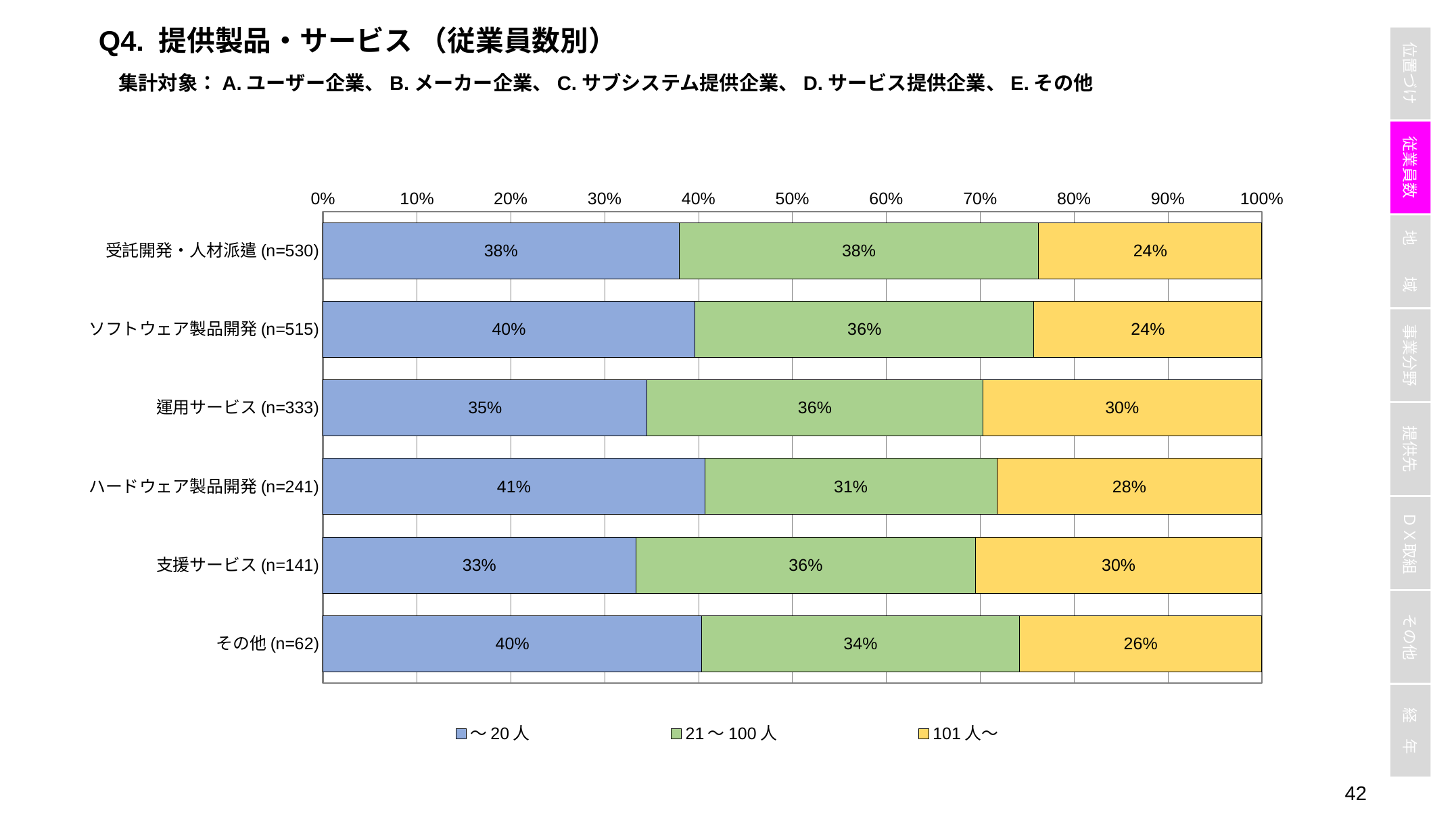

Q4. 提供製品・サービス （従業員数別）
集計対象：A.ユーザー企業、B.メーカー企業、C.サブシステム提供企業、D.サービス提供企業、E.その他

### Chart

| Category | ～20人 | 21～100人 | 101人～ |
|---|---|---|---|
| 受託開発・人材派遣(n=530) | 0.37924528301886795 | 0.38301886792452833 | 0.23773584905660378 |
| ソフトウェア製品開発(n=515) | 0.39611650485436894 | 0.3611650485436893 | 0.24271844660194175 |
| 運用サービス(n=333) | 0.34534534534534533 | 0.35735735735735735 | 0.2972972972972973 |
| ハードウェア製品開発(n=241) | 0.4066390041493776 | 0.3112033195020747 | 0.2821576763485477 |
| 支援サービス(n=141) | 0.3333333333333333 | 0.3617021276595745 | 0.3049645390070922 |
| その他(n=62) | 0.4032258064516129 | 0.3387096774193548 | 0.25806451612903225 |
42